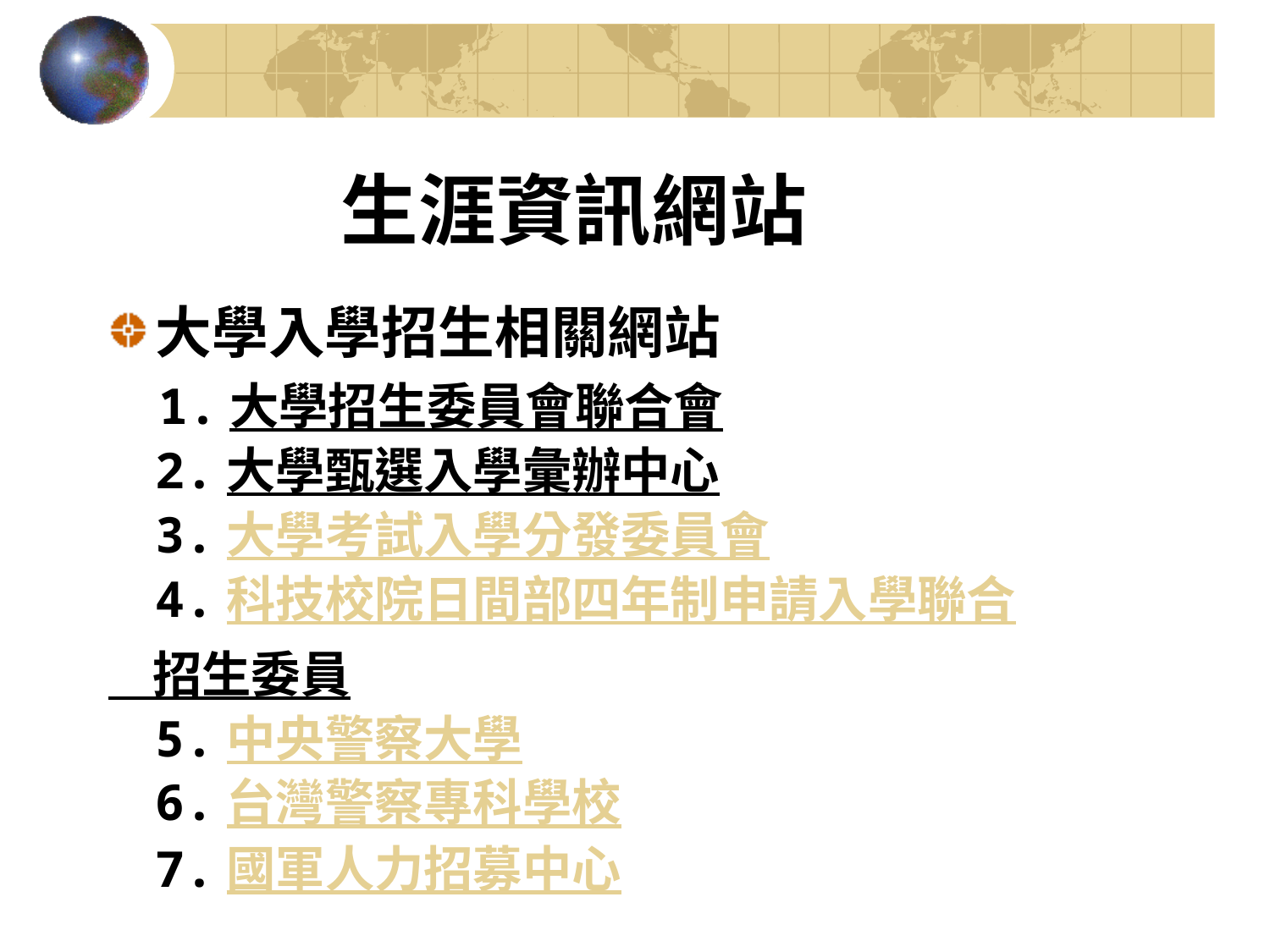

# 生涯資訊網站
大學入學招生相關網站
  1.大學招生委員會聯合會
2.大學甄選入學彙辦中心
3.大學考試入學分發委員會
4.科技校院日間部四年制申請入學聯合
    招生委員 
5.中央警察大學 
6.台灣警察專科學校 
7.國軍人力招募中心